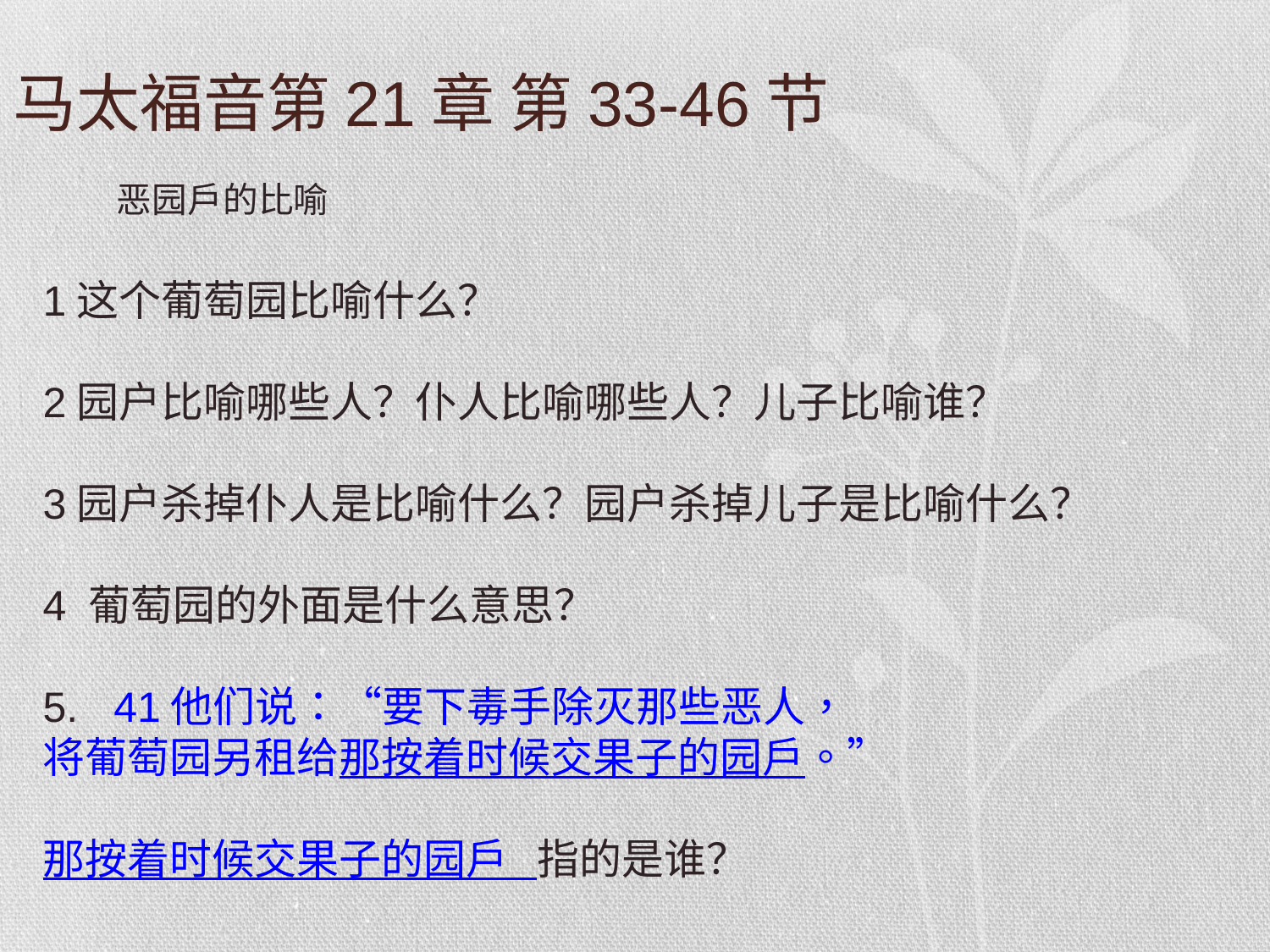

# 马太福音第21章 第33-46节
恶园户的比喻

1这个葡萄园比喻什么？

2园户比喻哪些人？仆人比喻哪些人？儿子比喻谁？

3园户杀掉仆人是比喻什么？园户杀掉儿子是比喻什么？

4 葡萄园的外面是什么意思？

5.   41他们说：“要下毒手除灭那些恶人，
将葡萄园另租给那按着时候交果子的园户。”

那按着时候交果子的园户   指的是谁？